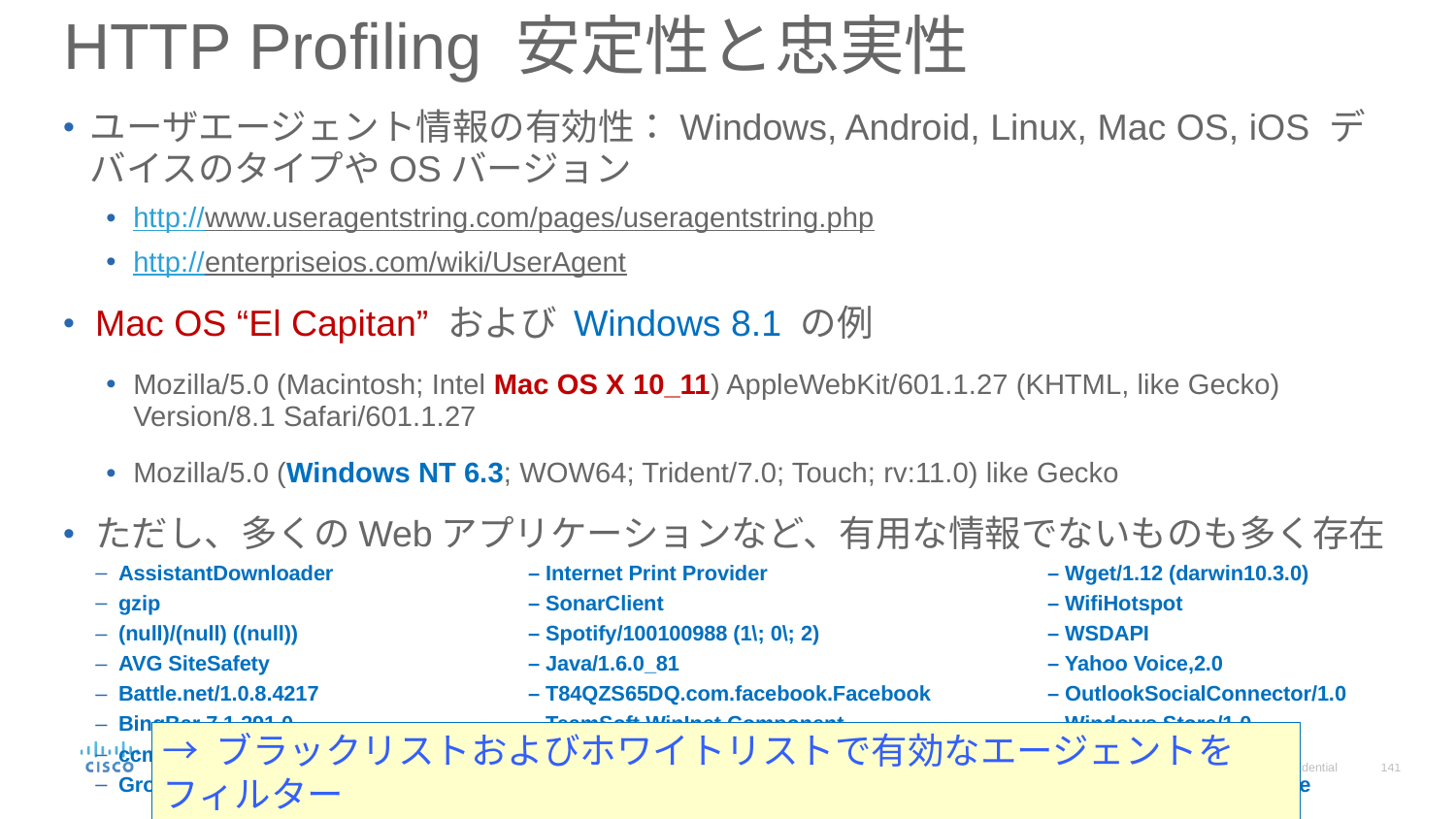

# HTTP Profiling 安定性と忠実性
ユーザエージェント情報の有効性：Windows, Android, Linux, Mac OS, iOS デバイスのタイプやOSバージョン
http://www.useragentstring.com/pages/useragentstring.php
http://enterpriseios.com/wiki/UserAgent
Mac OS “El Capitan” および Windows 8.1 の例
Mozilla/5.0 (Macintosh; Intel Mac OS X 10_11) AppleWebKit/601.1.27 (KHTML, like Gecko) Version/8.1 Safari/601.1.27
Mozilla/5.0 (Windows NT 6.3; WOW64; Trident/7.0; Touch; rv:11.0) like Gecko
ただし、多くのWebアプリケーションなど、有用な情報でないものも多く存在
AssistantDownloader	– Internet Print Provider	– Wget/1.12 (darwin10.3.0)
gzip	– SonarClient	– WifiHotspot
(null)/(null) ((null))	– Spotify/100100988 (1\; 0\; 2)	– WSDAPI
AVG SiteSafety	– Java/1.6.0_81 	– Yahoo Voice,2.0
Battle.net/1.0.8.4217	– T84QZS65DQ.com.facebook.Facebook	– OutlookSocialConnector/1.0
BingBar 7.1.391.0	– TeamSoft WinInet Component	– Windows Store/1.0
ccmhttp	– VMware VI Client/4.0.0	– websocket-sharp/1.0
GrooveAgent	– YahooMessenger/1.0 		– And Many More

→ ブラックリストおよびホワイトリストで有効なエージェントをフィルター